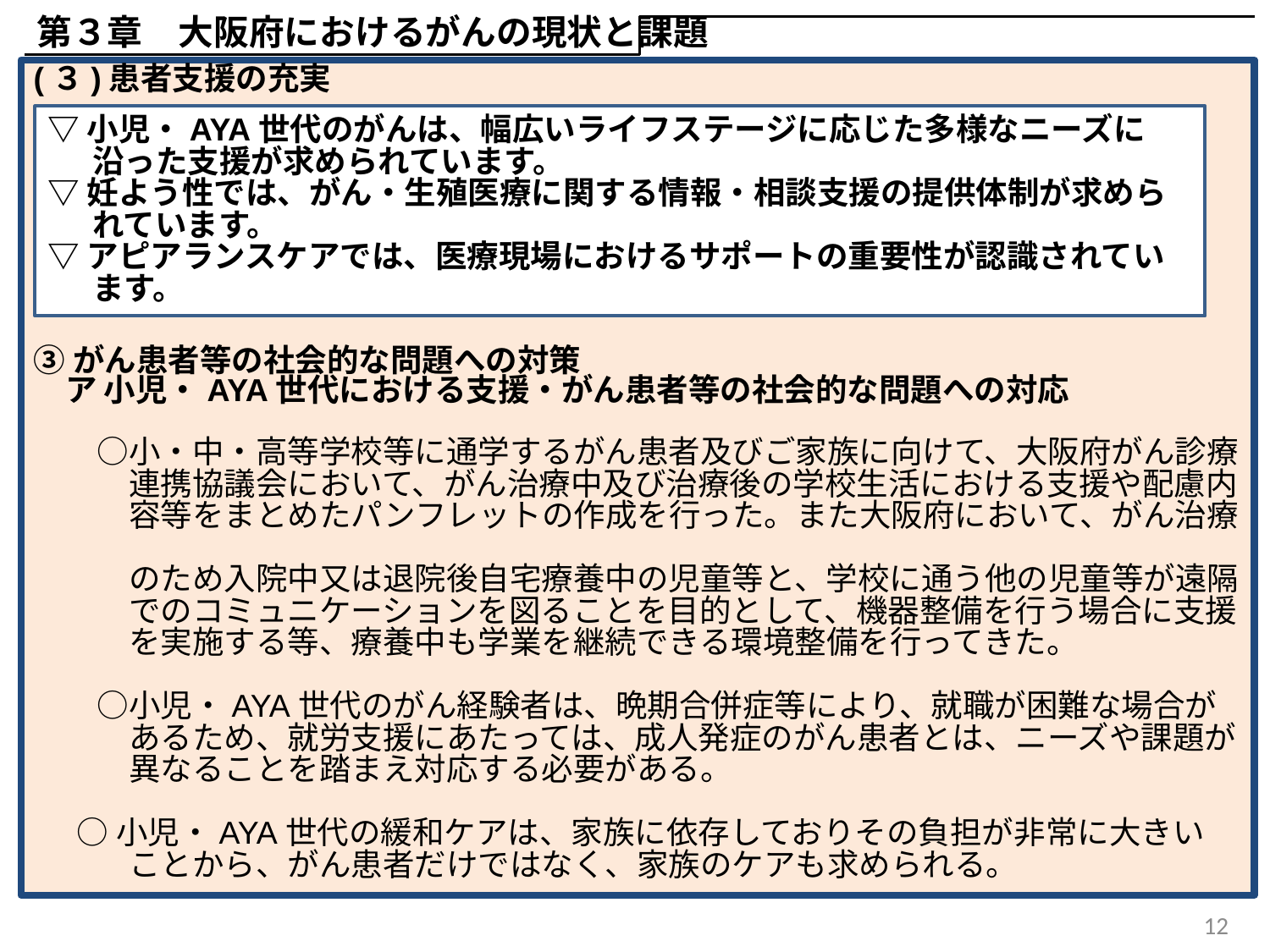

第３章　大阪府におけるがんの現状と課題
(３)患者支援の充実

③がん患者等の社会的な問題への対策
　ア 小児・AYA世代における支援・がん患者等の社会的な問題への対応

　　○小・中・高等学校等に通学するがん患者及びご家族に向けて、大阪府がん診療
　　　連携協議会において、がん治療中及び治療後の学校生活における支援や配慮内
　　　容等をまとめたパンフレットの作成を行った。また大阪府において、がん治療
　　　のため入院中又は退院後自宅療養中の児童等と、学校に通う他の児童等が遠隔
　　　でのコミュニケーションを図ることを目的として、機器整備を行う場合に支援
　　　を実施する等、療養中も学業を継続できる環境整備を行ってきた。

　　○小児・AYA世代のがん経験者は、晩期合併症等により、就職が困難な場合が
　　　あるため、就労支援にあたっては、成人発症のがん患者とは、ニーズや課題が
　　　異なることを踏まえ対応する必要がある。

      ○小児・AYA世代の緩和ケアは、家族に依存しておりその負担が非常に大きい
　　　ことから、がん患者だけではなく、家族のケアも求められる。
▽小児・AYA世代のがんは、幅広いライフステージに応じた多様なニーズに沿った支援が求められています。
▽妊よう性では、がん・生殖医療に関する情報・相談支援の提供体制が求められています。
▽アピアランスケアでは、医療現場におけるサポートの重要性が認識されています。
12